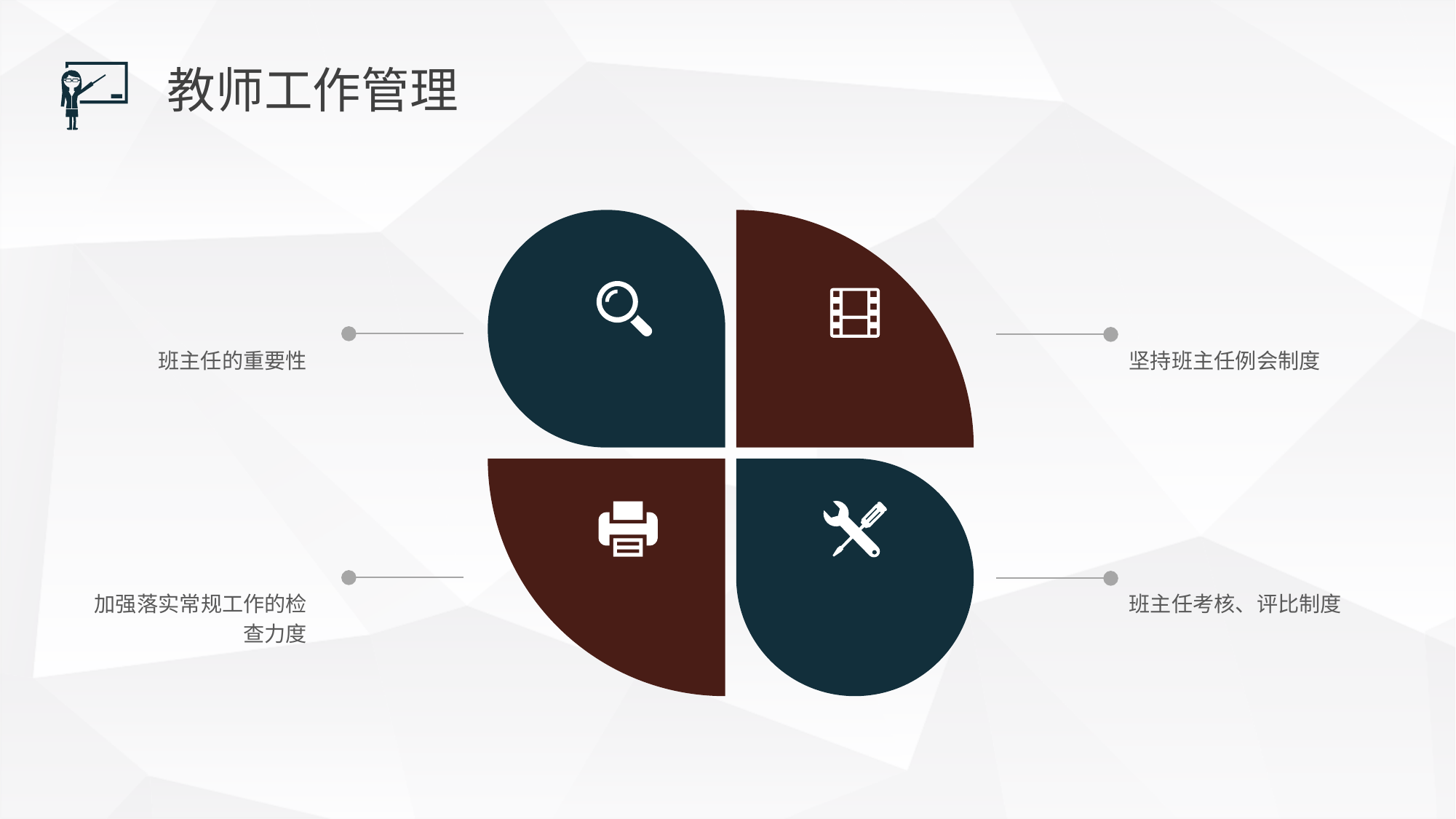

教师工作管理

班主任的重要性

加强落实常规工作的检查力度
坚持班主任例会制度

班主任考核、评比制度